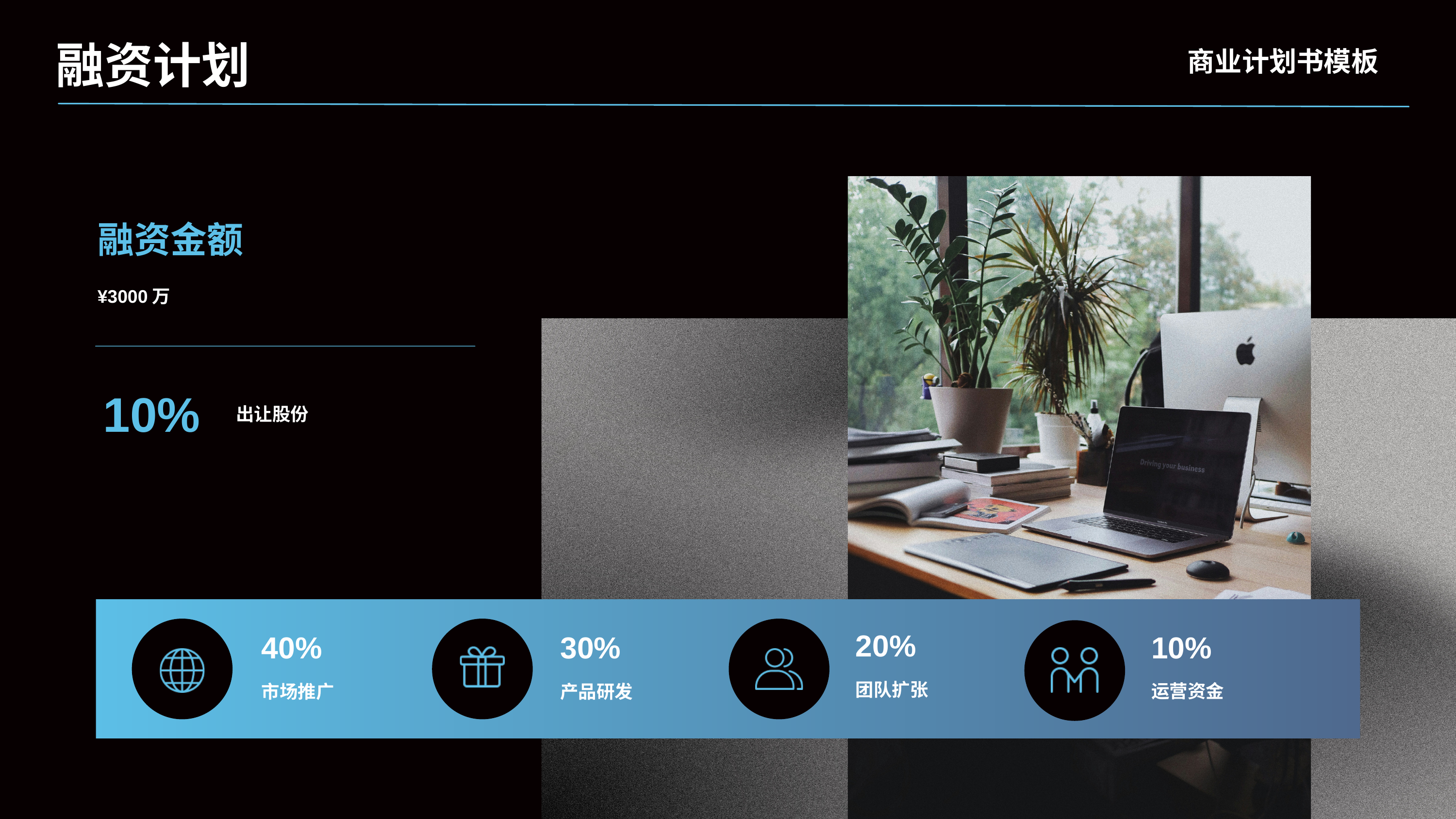

融资计划
商业计划书模板

融资金额
¥3000万

10%
出让股份

20%
10%
40%
30%

团队扩张
运营资金
市场推广
产品研发